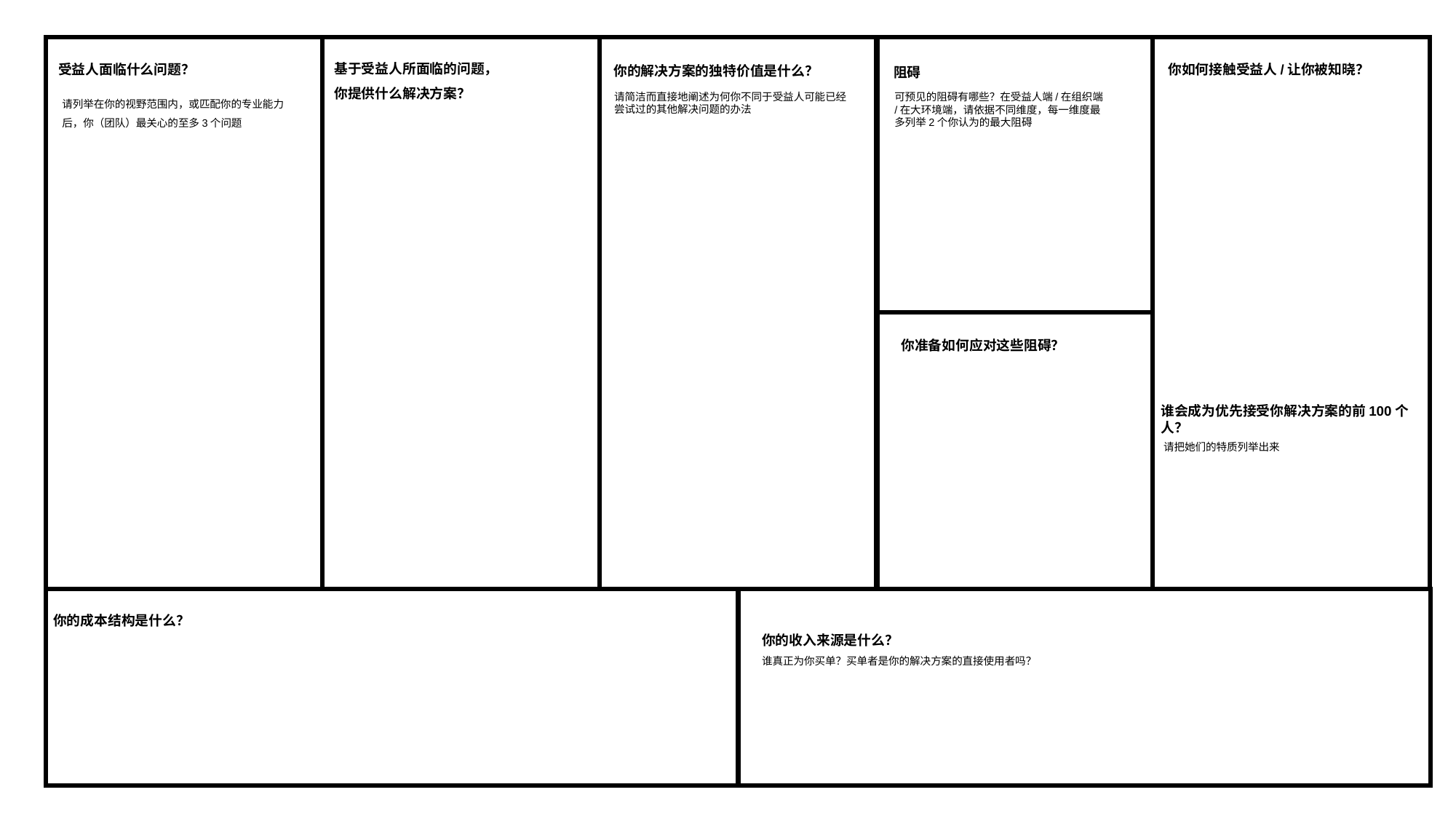

基于受益人所面临的问题，你提供什么解决方案？
受益人面临什么问题？
阻碍
你如何接触受益人/让你被知晓？
你的解决方案的独特价值是什么？
请简洁而直接地阐述为何你不同于受益人可能已经尝试过的其他解决问题的办法
可预见的阻碍有哪些？在受益人端/在组织端/在大环境端，请依据不同维度，每一维度最多列举2个你认为的最大阻碍
请列举在你的视野范围内，或匹配你的专业能力后，你（团队）最关心的至多3个问题

你准备如何应对这些阻碍？
谁会成为优先接受你解决方案的前100个人？
请把她们的特质列举出来

你的成本结构是什么？
你的收入来源是什么？
谁真正为你买单？买单者是你的解决方案的直接使用者吗？